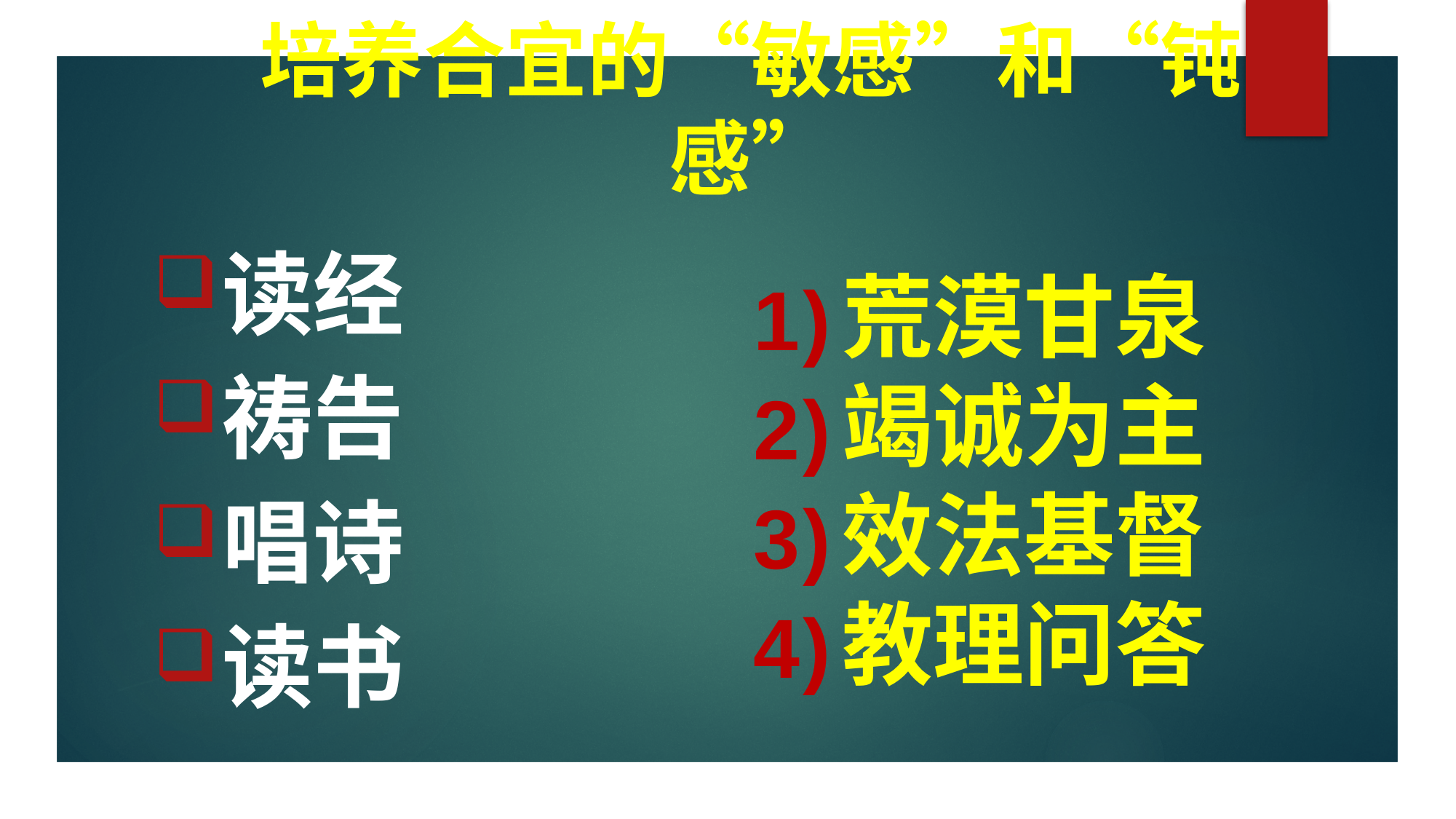

# 培养合宜的“敏感”和“钝感”
读经
祷告
唱诗
读书
荒漠甘泉
竭诚为主
效法基督
教理问答